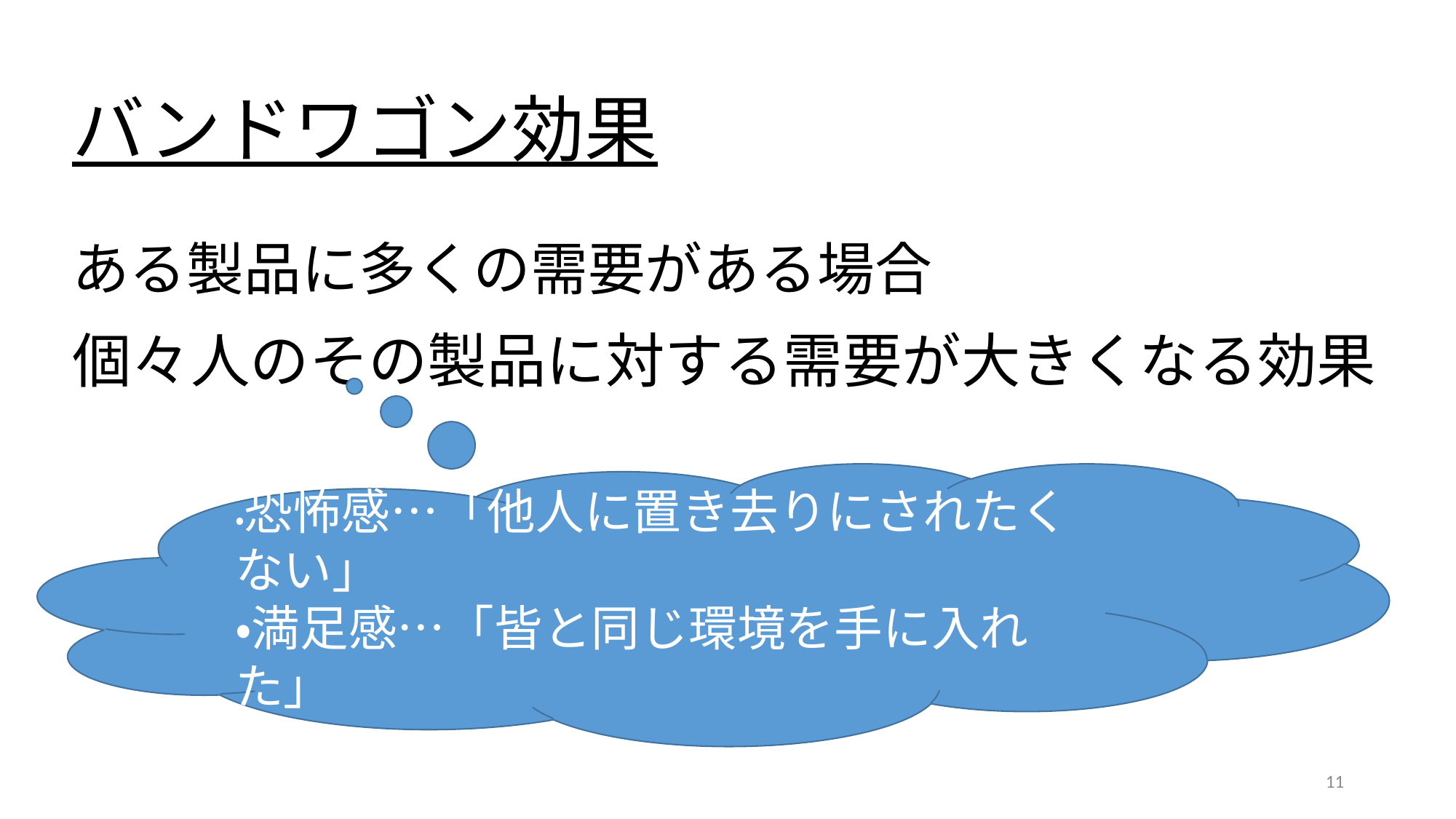

# バンドワゴン効果
ある製品に多くの需要がある場合
個々人のその製品に対する需要が大きくなる効果

・恐怖感…「他人に置き去りにされたくない」
・満足感…「皆と同じ環境を手に入れた」
11